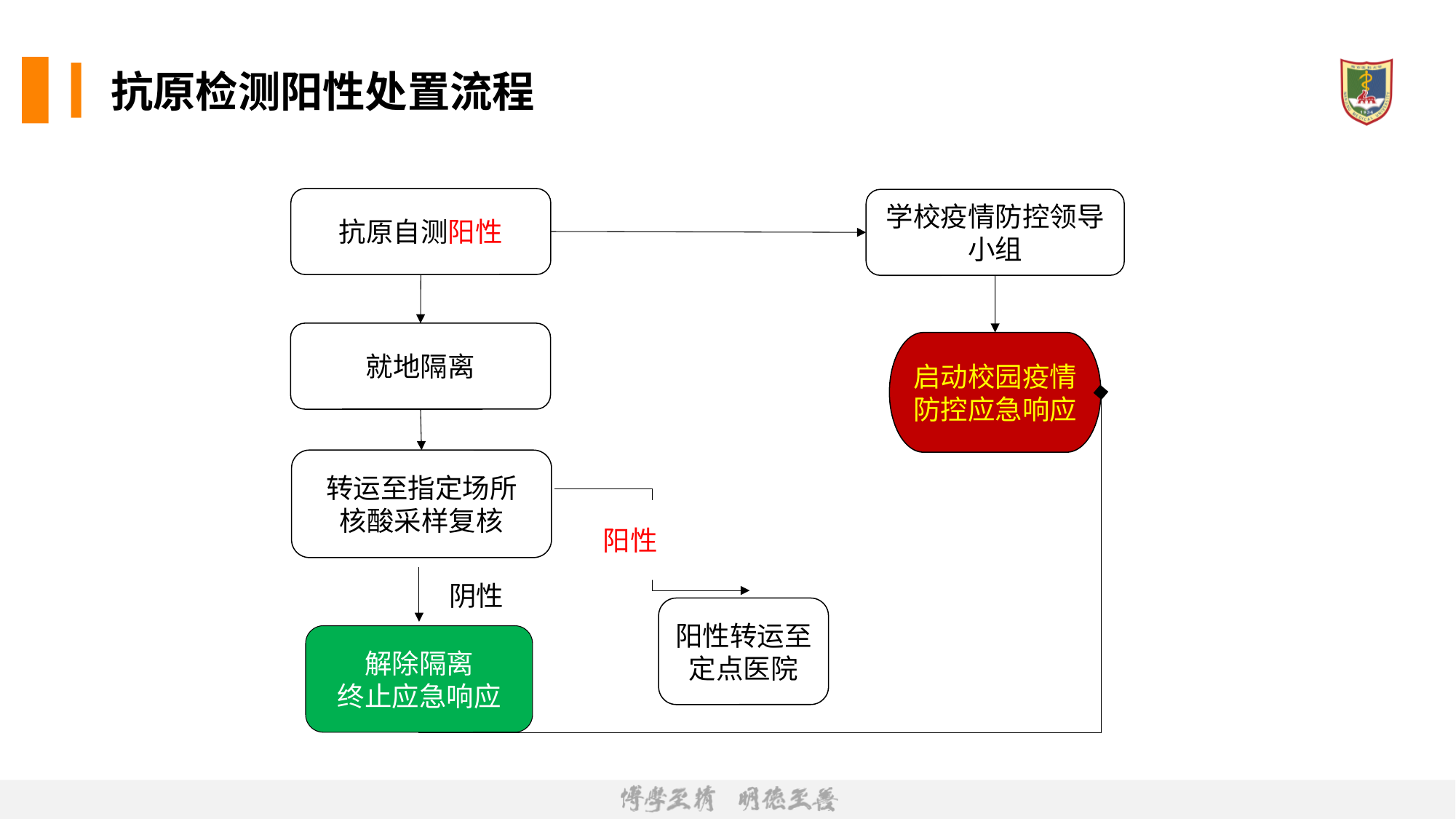

# 抗原检测阳性处置流程
抗原自测阳性
学校疫情防控领导小组
就地隔离
启动校园疫情防控应急响应
转运至指定场所
核酸采样复核
阳性
阴性
阳性转运至定点医院
解除隔离
终止应急响应
70